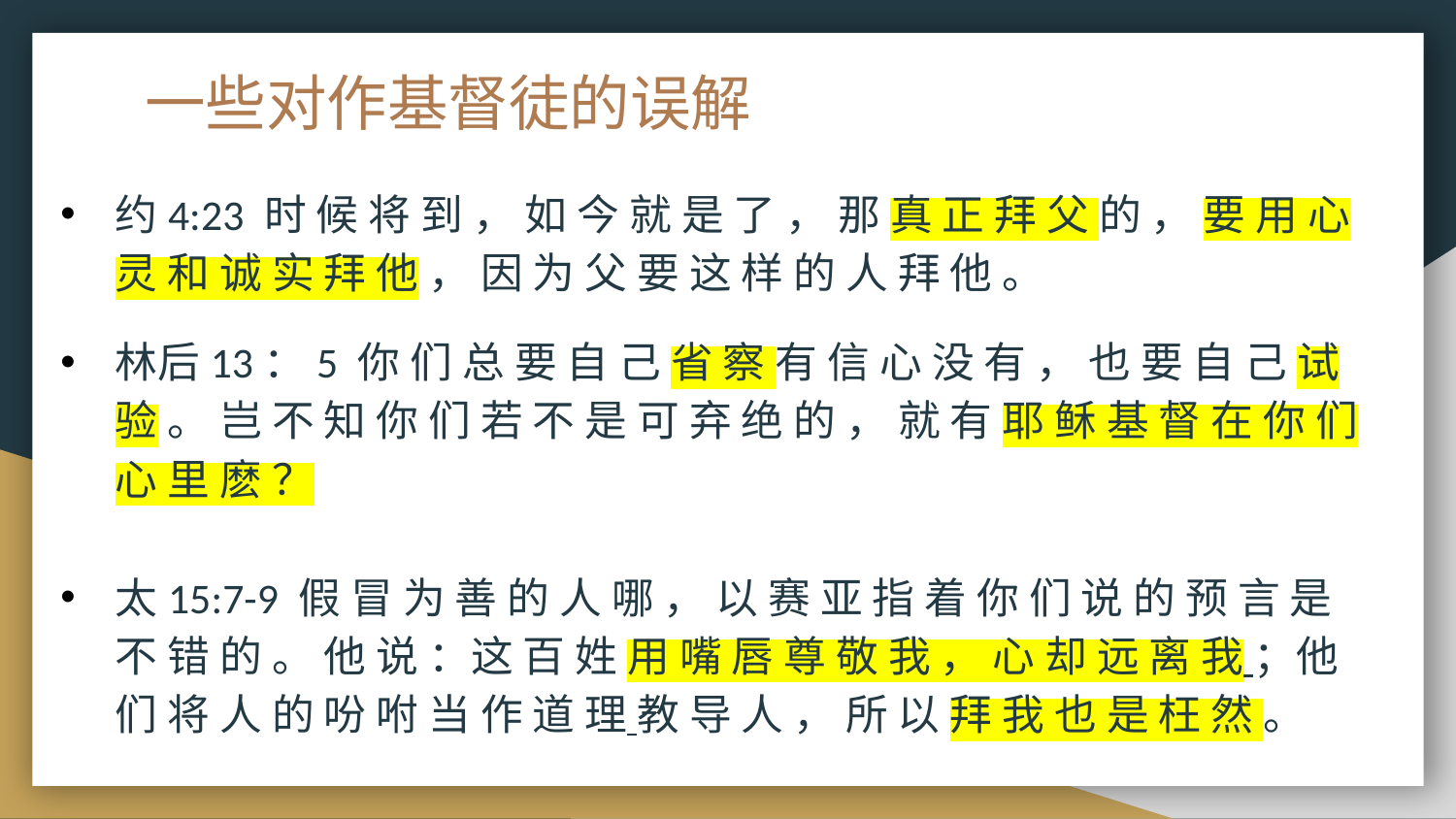

# 一些对作基督徒的误解
约4:23 时 候 将 到 ， 如 今 就 是 了 ， 那 真 正 拜 父 的 ， 要 用 心 灵 和 诚 实 拜 他 ， 因 为 父 要 这 样 的 人 拜 他 。

林后13：5 你 们 总 要 自 己 省 察 有 信 心 没 有 ， 也 要 自 己 试 验 。 岂 不 知 你 们 若 不 是 可 弃 绝 的 ， 就 有 耶 稣 基 督 在 你 们 心 里 麽 ？

太15:7-9 假 冒 为 善 的 人 哪 ， 以 赛 亚 指 着 你 们 说 的 预 言 是 不 错 的 。 他 说 ：这 百 姓 用 嘴 唇 尊 敬 我 ， 心 却 远 离 我 ；他 们 将 人 的 吩 咐 当 作 道 理 教 导 人 ， 所 以 拜 我 也 是 枉 然 。